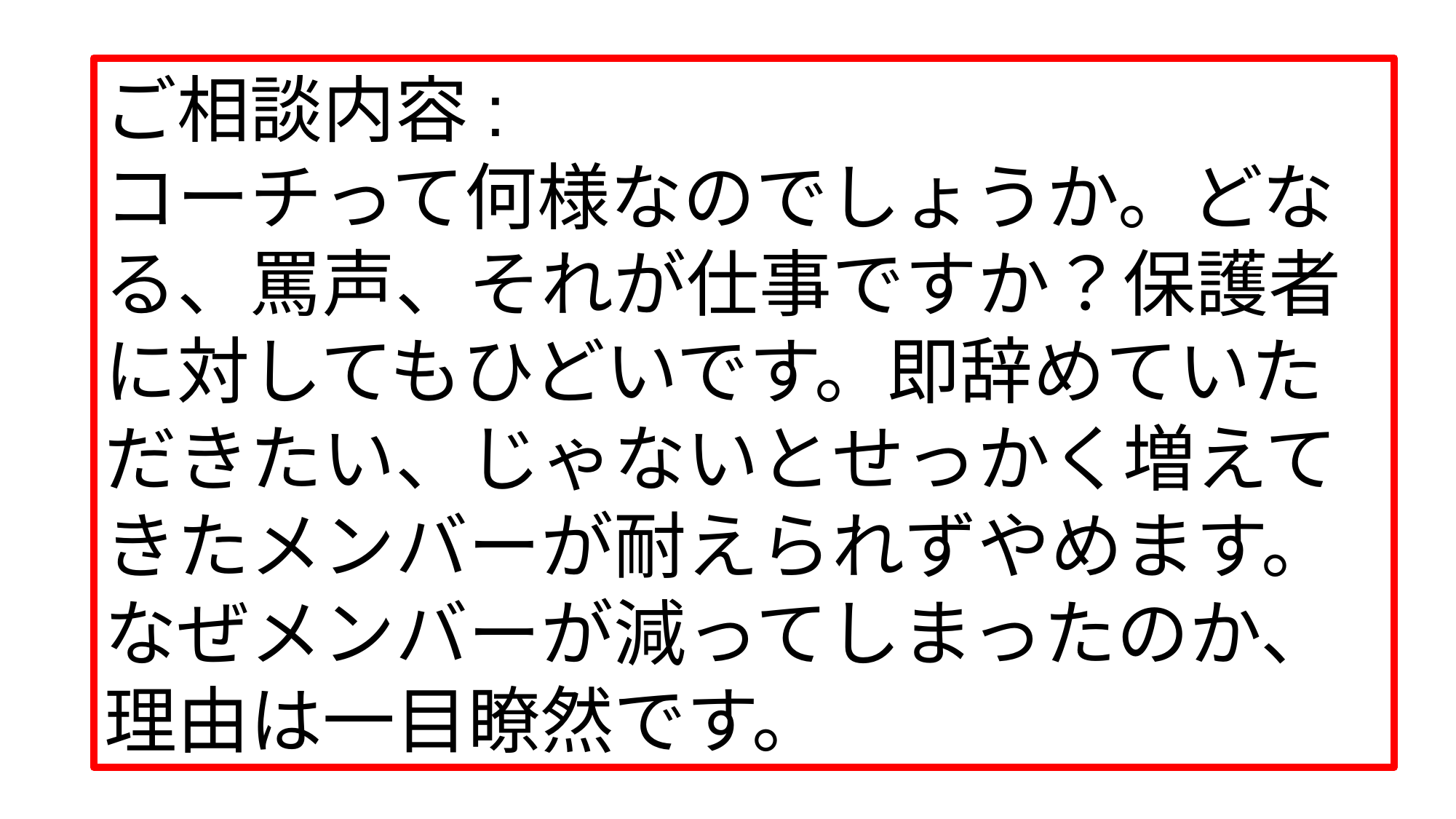

ご相談内容:
コーチって何様なのでしょうか。どなる、罵声、それが仕事ですか？保護者に対してもひどいです。即辞めていただきたい、じゃないとせっかく増えてきたメンバーが耐えられずやめます。なぜメンバーが減ってしまったのか、理由は一目瞭然です。